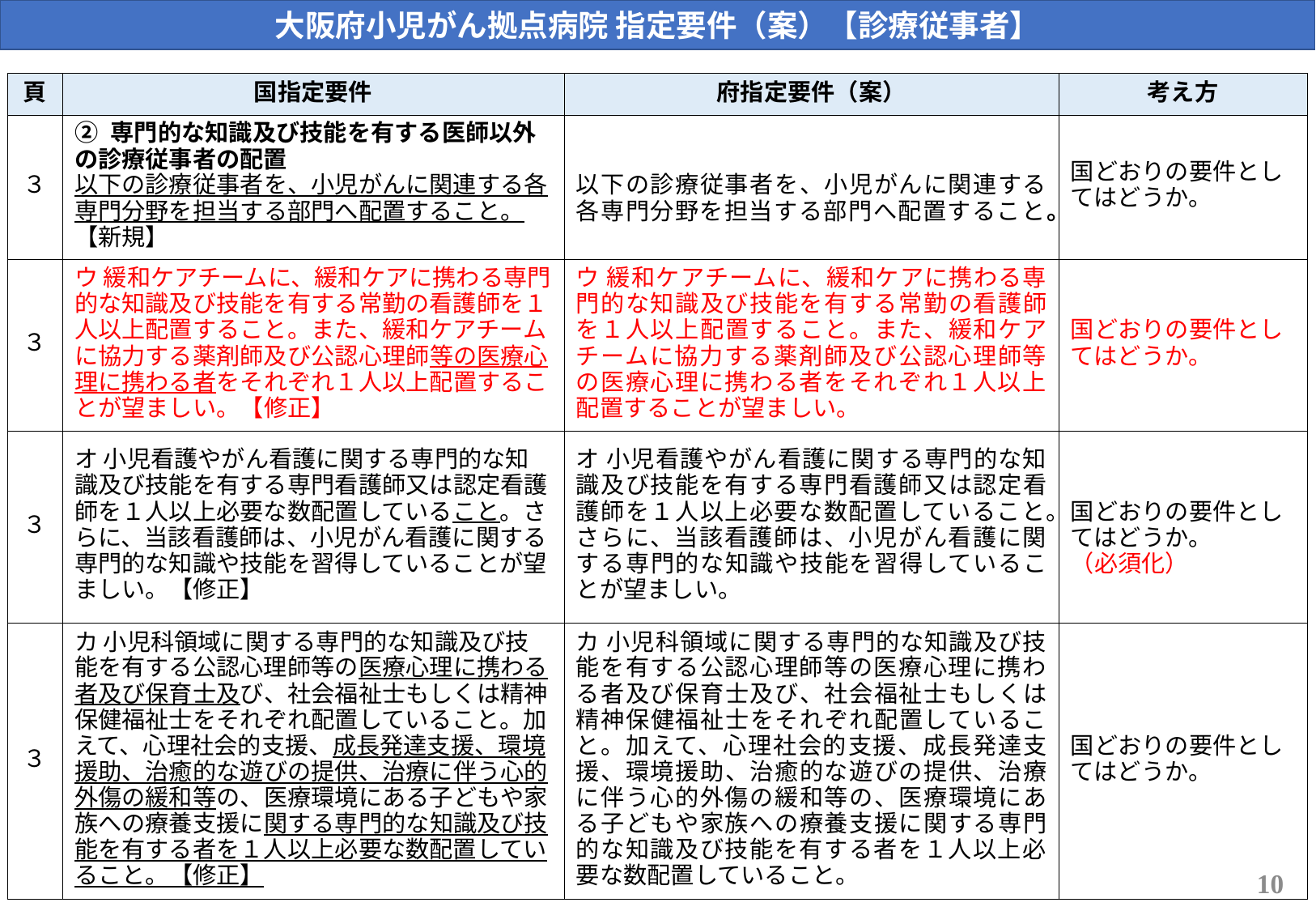

大阪府小児がん拠点病院 指定要件（案）【診療従事者】
| 頁 | 国指定要件 | 府指定要件（案） | 考え方 |
| --- | --- | --- | --- |
| ３ | ② 専門的な知識及び技能を有する医師以外の診療従事者の配置 以下の診療従事者を、小児がんに関連する各専門分野を担当する部門へ配置すること。【新規】 | 以下の診療従事者を、小児がんに関連する各専門分野を担当する部門へ配置すること。 | 国どおりの要件としてはどうか。 |
| ３ | ウ 緩和ケアチームに、緩和ケアに携わる専門的な知識及び技能を有する常勤の看護師を１人以上配置すること。また、緩和ケアチームに協力する薬剤師及び公認心理師等の医療心理に携わる者をそれぞれ１人以上配置することが望ましい。【修正】 | ウ 緩和ケアチームに、緩和ケアに携わる専門的な知識及び技能を有する常勤の看護師を１人以上配置すること。また、緩和ケアチームに協力する薬剤師及び公認心理師等の医療心理に携わる者をそれぞれ１人以上配置することが望ましい。 | 国どおりの要件としてはどうか。 |
| ３ | オ 小児看護やがん看護に関する専門的な知識及び技能を有する専門看護師又は認定看護師を１人以上必要な数配置していること。さらに、当該看護師は、小児がん看護に関する専門的な知識や技能を習得していることが望ましい。【修正】 | オ 小児看護やがん看護に関する専門的な知識及び技能を有する専門看護師又は認定看護師を１人以上必要な数配置していること。さらに、当該看護師は、小児がん看護に関する専門的な知識や技能を習得していることが望ましい。 | 国どおりの要件としてはどうか。 （必須化） |
| ３ | カ 小児科領域に関する専門的な知識及び技能を有する公認心理師等の医療心理に携わる者及び保育士及び、社会福祉士もしくは精神保健福祉士をそれぞれ配置していること。加えて、心理社会的支援、成長発達支援、環境援助、治癒的な遊びの提供、治療に伴う心的外傷の緩和等の、医療環境にある子どもや家族への療養支援に関する専門的な知識及び技能を有する者を１人以上必要な数配置していること。【修正】 | カ 小児科領域に関する専門的な知識及び技能を有する公認心理師等の医療心理に携わる者及び保育士及び、社会福祉士もしくは精神保健福祉士をそれぞれ配置していること。加えて、心理社会的支援、成長発達支援、環境援助、治癒的な遊びの提供、治療に伴う心的外傷の緩和等の、医療環境にある子どもや家族への療養支援に関する専門的な知識及び技能を有する者を１人以上必要な数配置していること。 | 国どおりの要件としてはどうか。 |
10